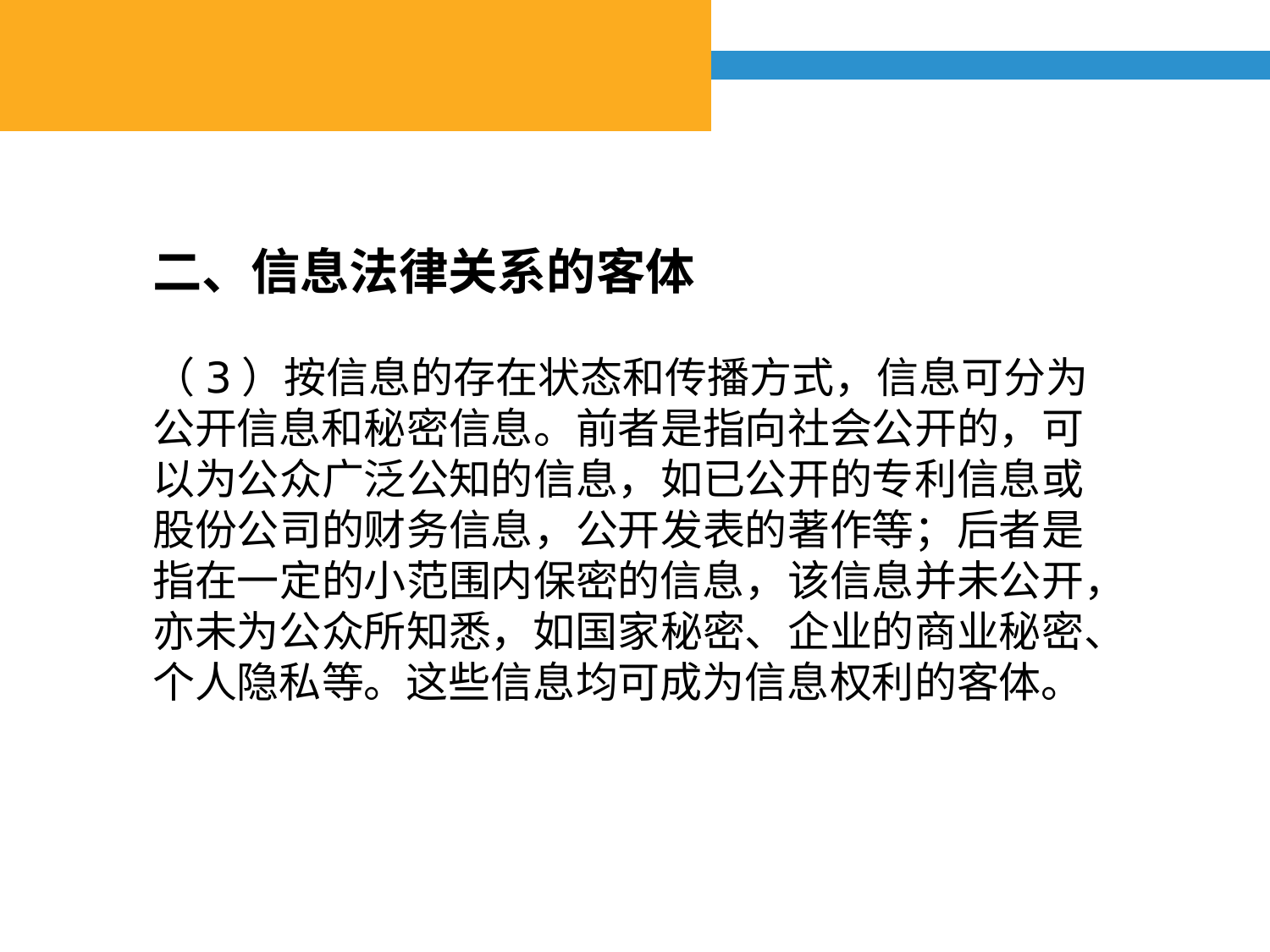

二、信息法律关系的客体

（3）按信息的存在状态和传播方式，信息可分为公开信息和秘密信息。前者是指向社会公开的，可以为公众广泛公知的信息，如已公开的专利信息或股份公司的财务信息，公开发表的著作等；后者是指在一定的小范围内保密的信息，该信息并未公开，亦未为公众所知悉，如国家秘密、企业的商业秘密、个人隐私等。这些信息均可成为信息权利的客体。